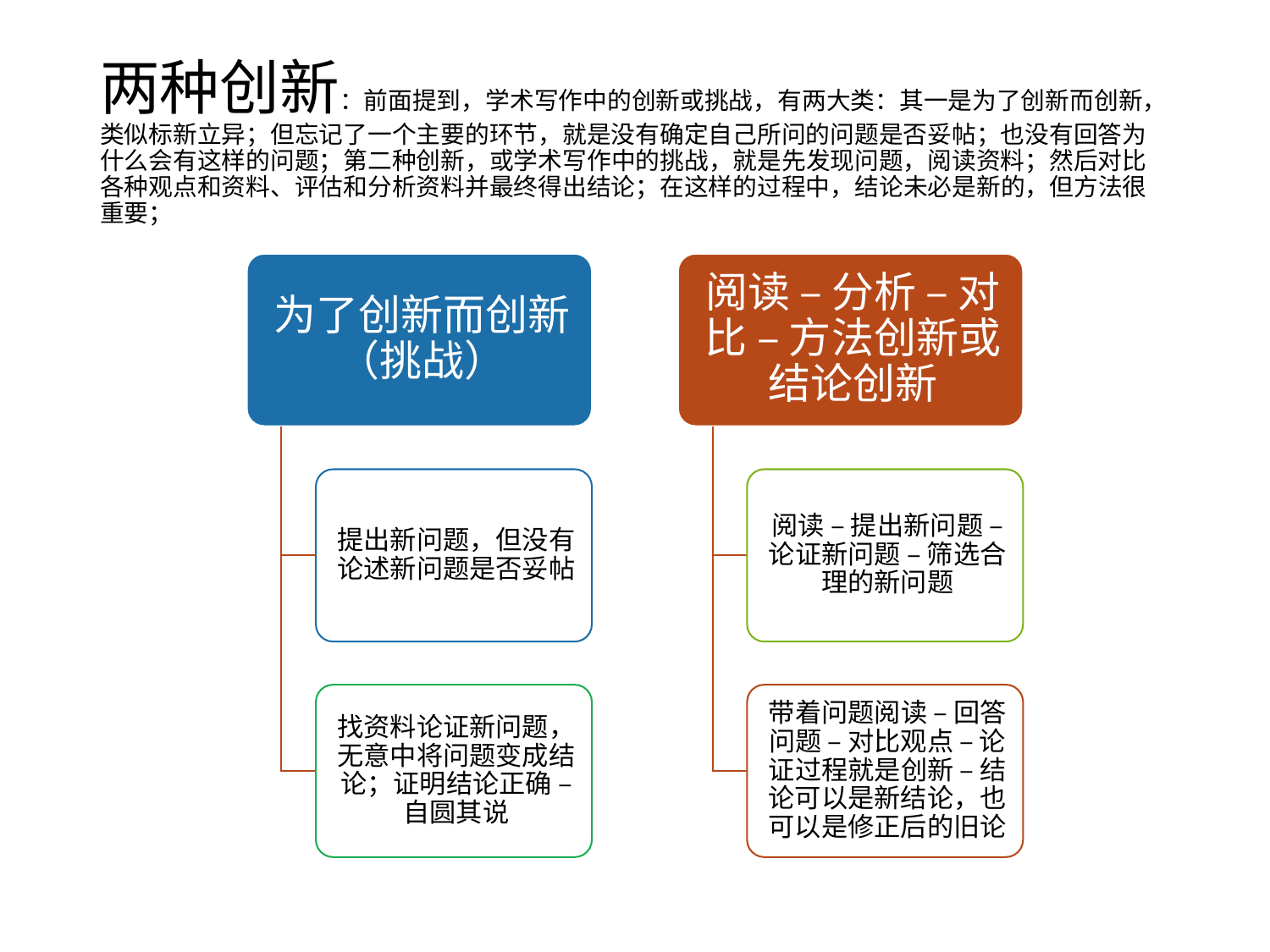

# 两种创新：前面提到，学术写作中的创新或挑战，有两大类：其一是为了创新而创新，类似标新立异；但忘记了一个主要的环节，就是没有确定自己所问的问题是否妥帖；也没有回答为什么会有这样的问题；第二种创新，或学术写作中的挑战，就是先发现问题，阅读资料；然后对比各种观点和资料、评估和分析资料并最终得出结论；在这样的过程中，结论未必是新的，但方法很重要；
为了创新而创新（挑战）
提出新问题，但没有论述新问题是否妥帖
找资料论证新问题，无意中将问题变成结论；证明结论正确 – 自圆其说
阅读 – 分析 – 对比 – 方法创新或结论创新
阅读 – 提出新问题 – 论证新问题 – 筛选合理的新问题
带着问题阅读 – 回答问题 – 对比观点 – 论证过程就是创新 – 结论可以是新结论，也可以是修正后的旧论